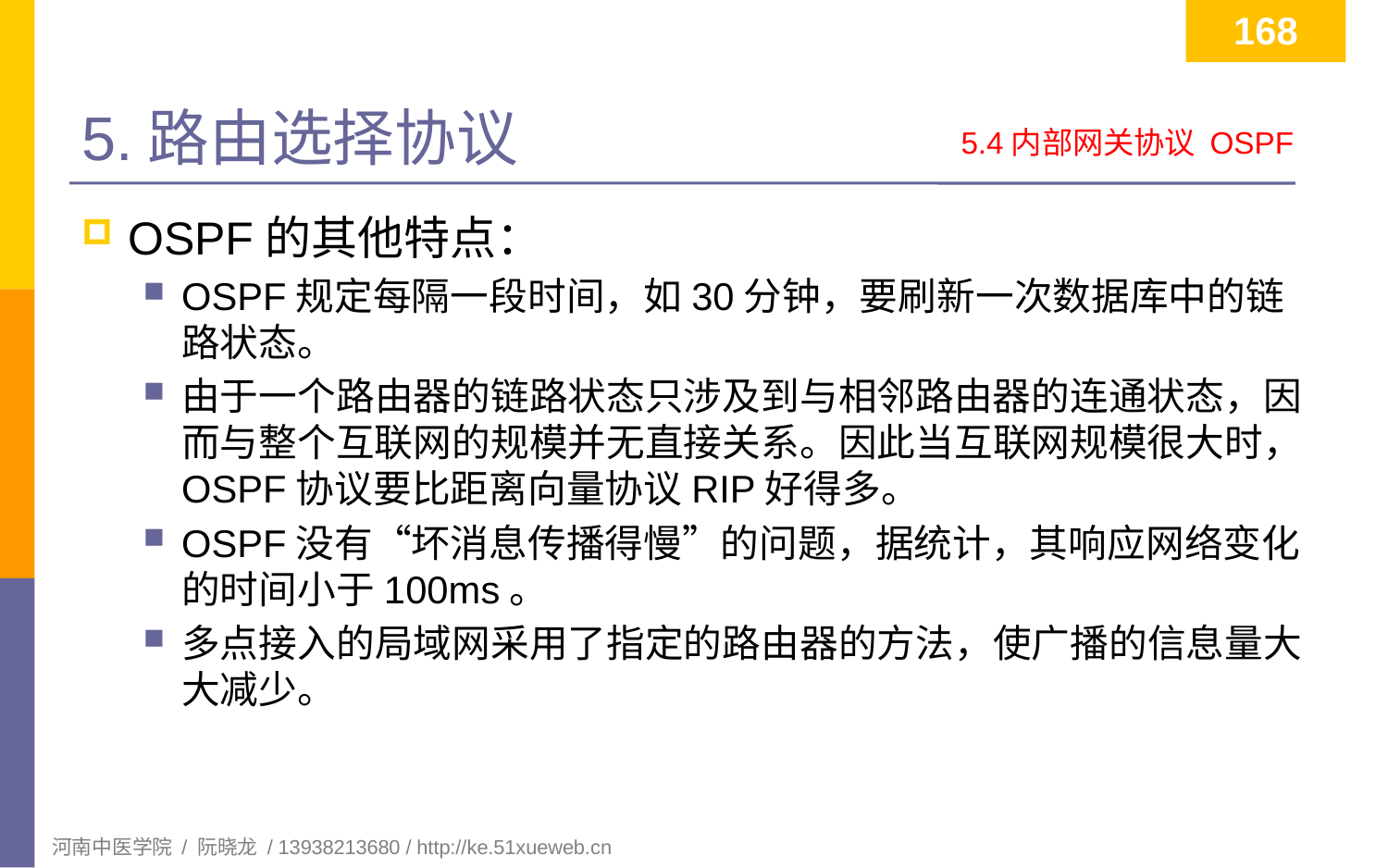

168
# 5.路由选择协议
5.4内部网关协议 OSPF
OSPF的其他特点：
OSPF规定每隔一段时间，如30分钟，要刷新一次数据库中的链路状态。
由于一个路由器的链路状态只涉及到与相邻路由器的连通状态，因而与整个互联网的规模并无直接关系。因此当互联网规模很大时，OSPF协议要比距离向量协议RIP好得多。
OSPF没有“坏消息传播得慢”的问题，据统计，其响应网络变化的时间小于100ms。
多点接入的局域网采用了指定的路由器的方法，使广播的信息量大大减少。